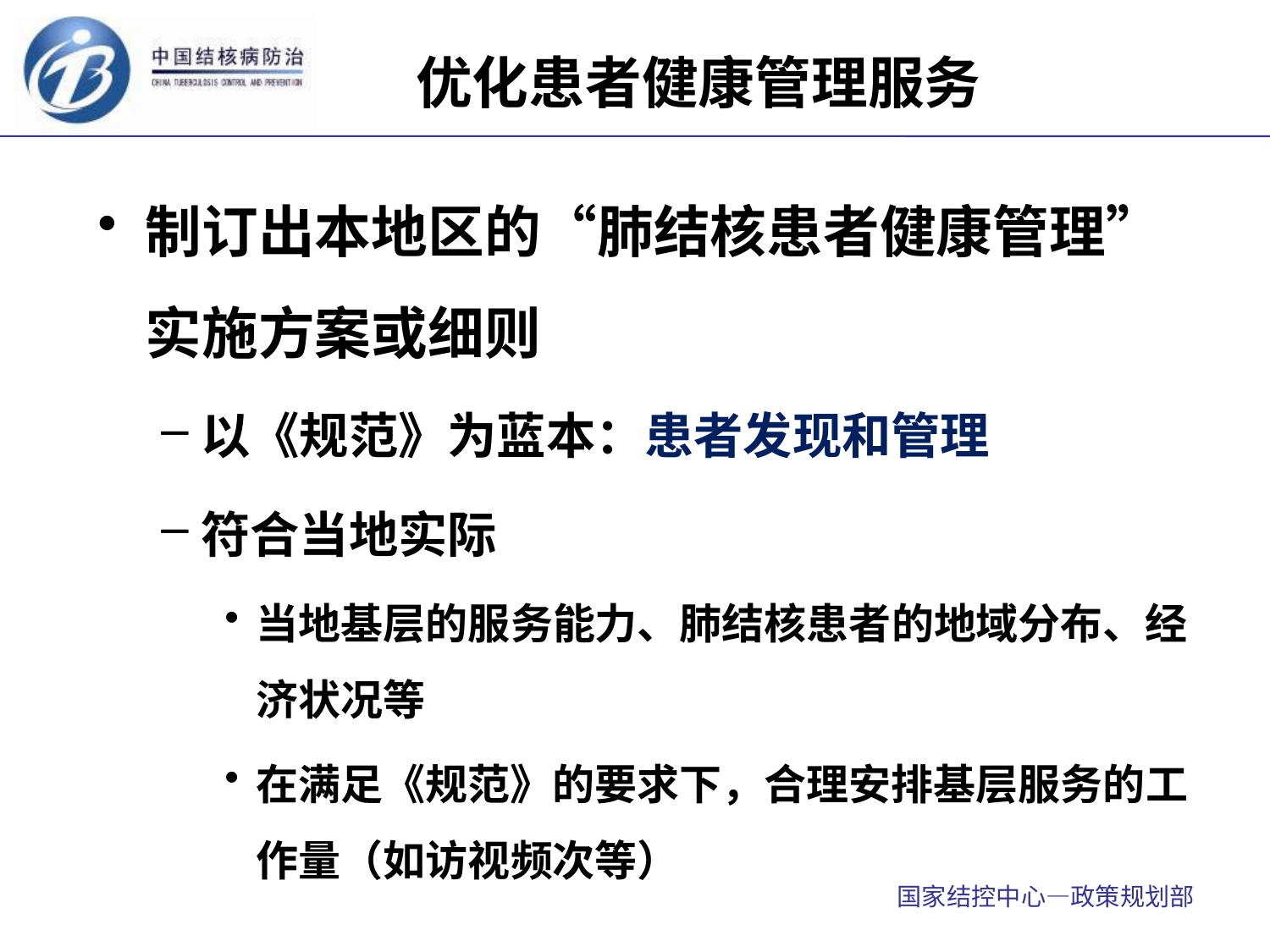

# 优化患者健康管理服务
制订出本地区的“肺结核患者健康管理”实施方案或细则
以《规范》为蓝本：患者发现和管理
符合当地实际
当地基层的服务能力、肺结核患者的地域分布、经济状况等
在满足《规范》的要求下，合理安排基层服务的工作量（如访视频次等）